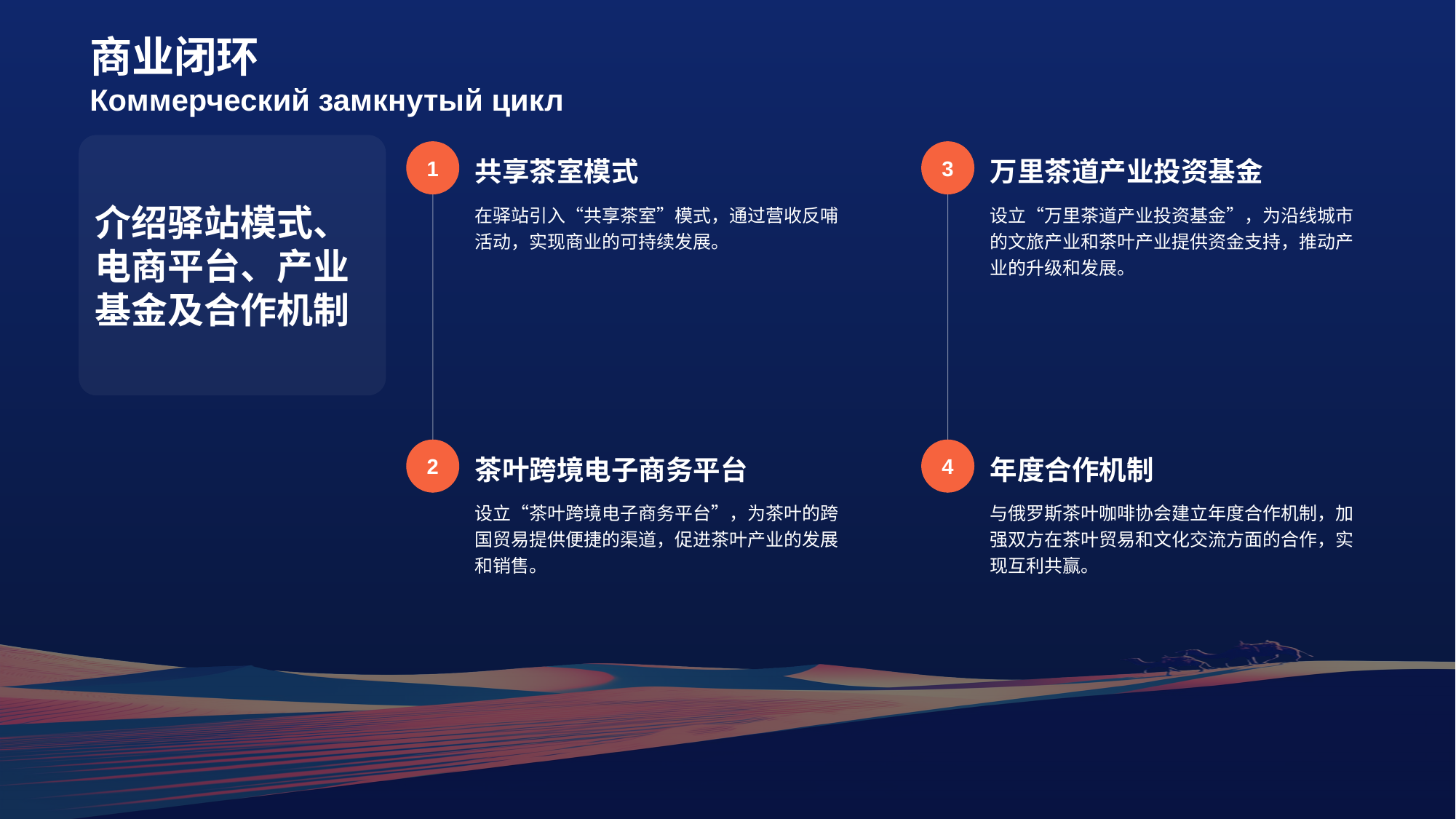

# 商业闭环 Коммерческий замкнутый цикл
介绍驿站模式、电商平台、产业基金及合作机制
1
共享茶室模式
在驿站引入“共享茶室”模式，通过营收反哺活动，实现商业的可持续发展。
3
万里茶道产业投资基金
设立“万里茶道产业投资基金”，为沿线城市的文旅产业和茶叶产业提供资金支持，推动产业的升级和发展。
2
茶叶跨境电子商务平台
设立“茶叶跨境电子商务平台”，为茶叶的跨国贸易提供便捷的渠道，促进茶叶产业的发展和销售。
4
年度合作机制
与俄罗斯茶叶咖啡协会建立年度合作机制，加强双方在茶叶贸易和文化交流方面的合作，实现互利共赢。